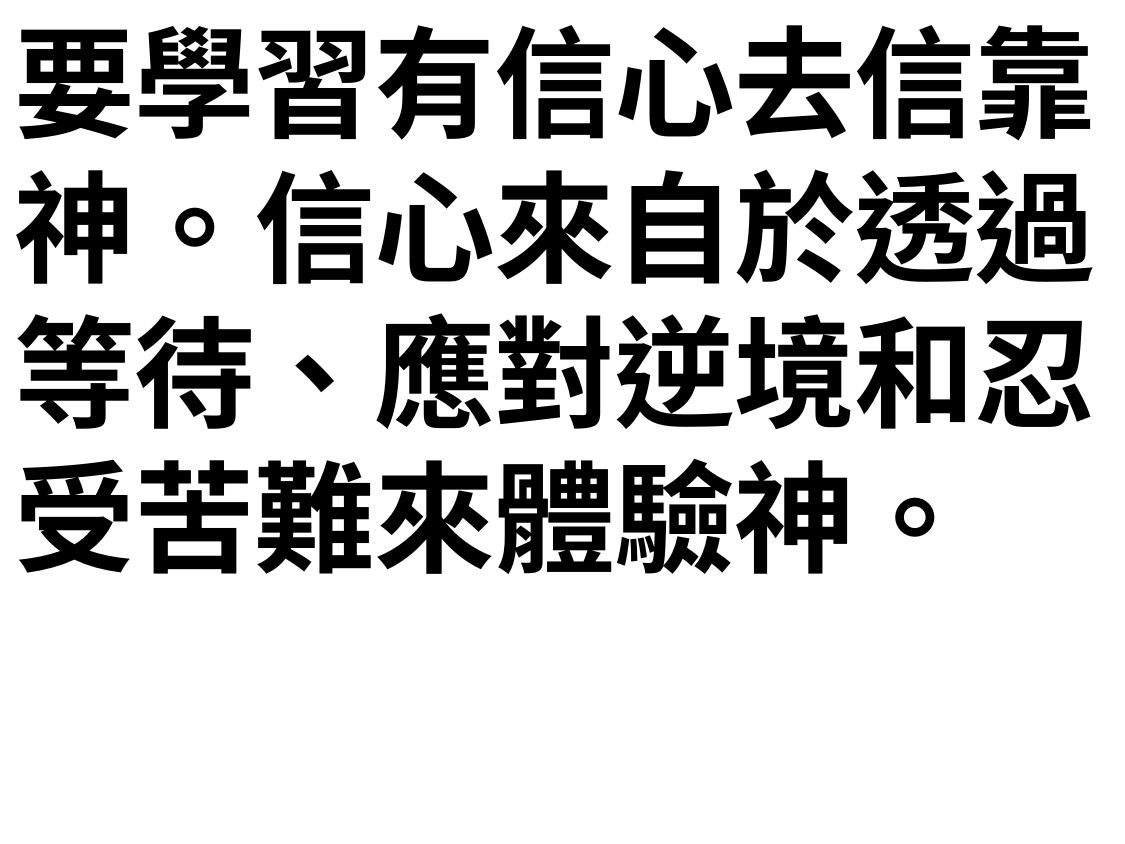

要學習有信心去信靠神。信心來自於透過等待、應對逆境和忍受苦難來體驗神。